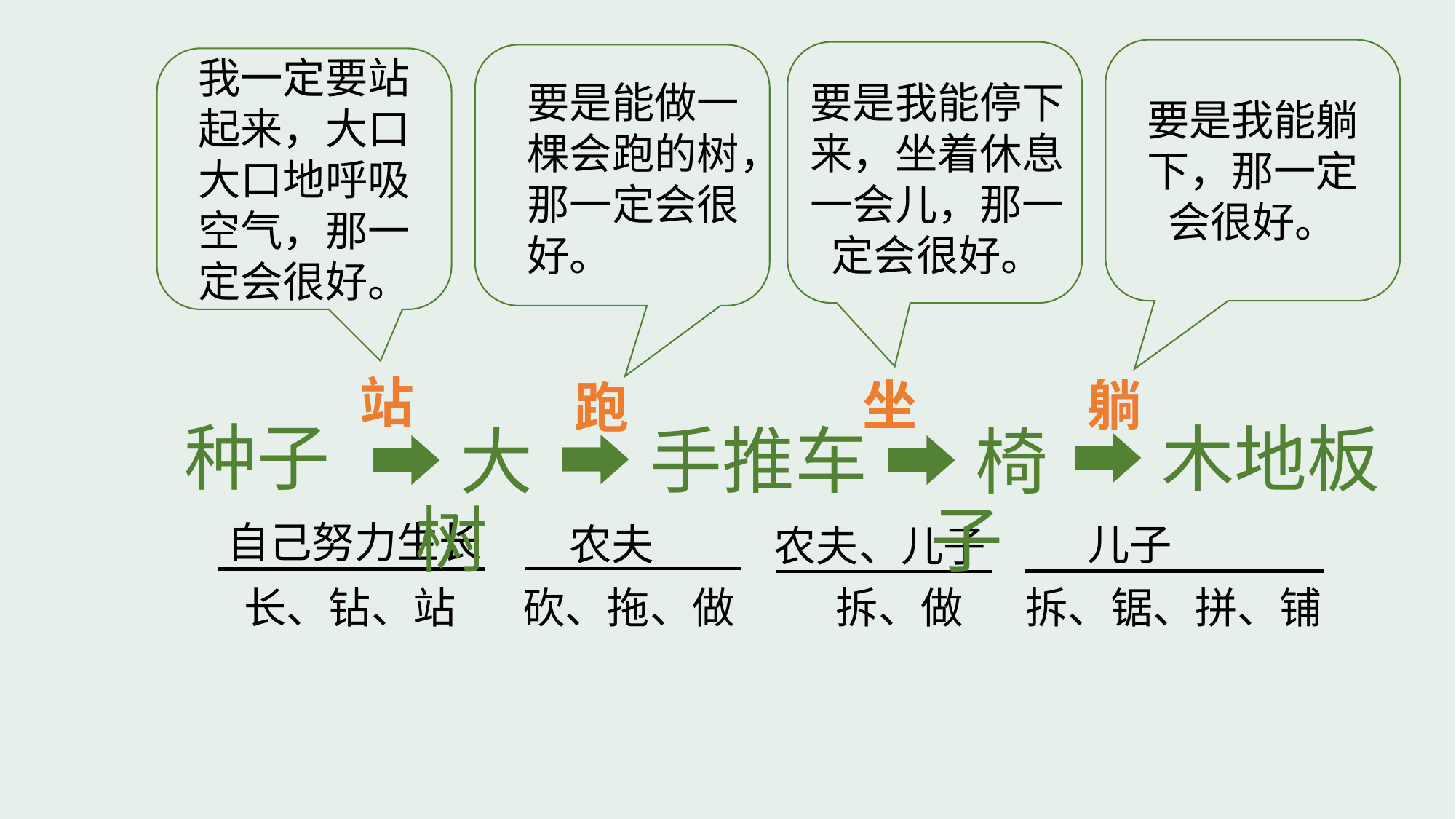

我一定要站起来，大口大口地呼吸空气，那一定会很好。
要是能做一棵会跑的树，那一定会很好。
要是我能停下来，坐着休息一会儿，那一定会很好。
要是我能躺下，那一定会很好。
站
躺
坐
跑
种子
➡木地板
➡手推车
➡大树
➡椅子
自己努力生长
农夫
儿子
农夫、儿子
长、钻、站
砍、拖、做
拆、做
拆、锯、拼、铺